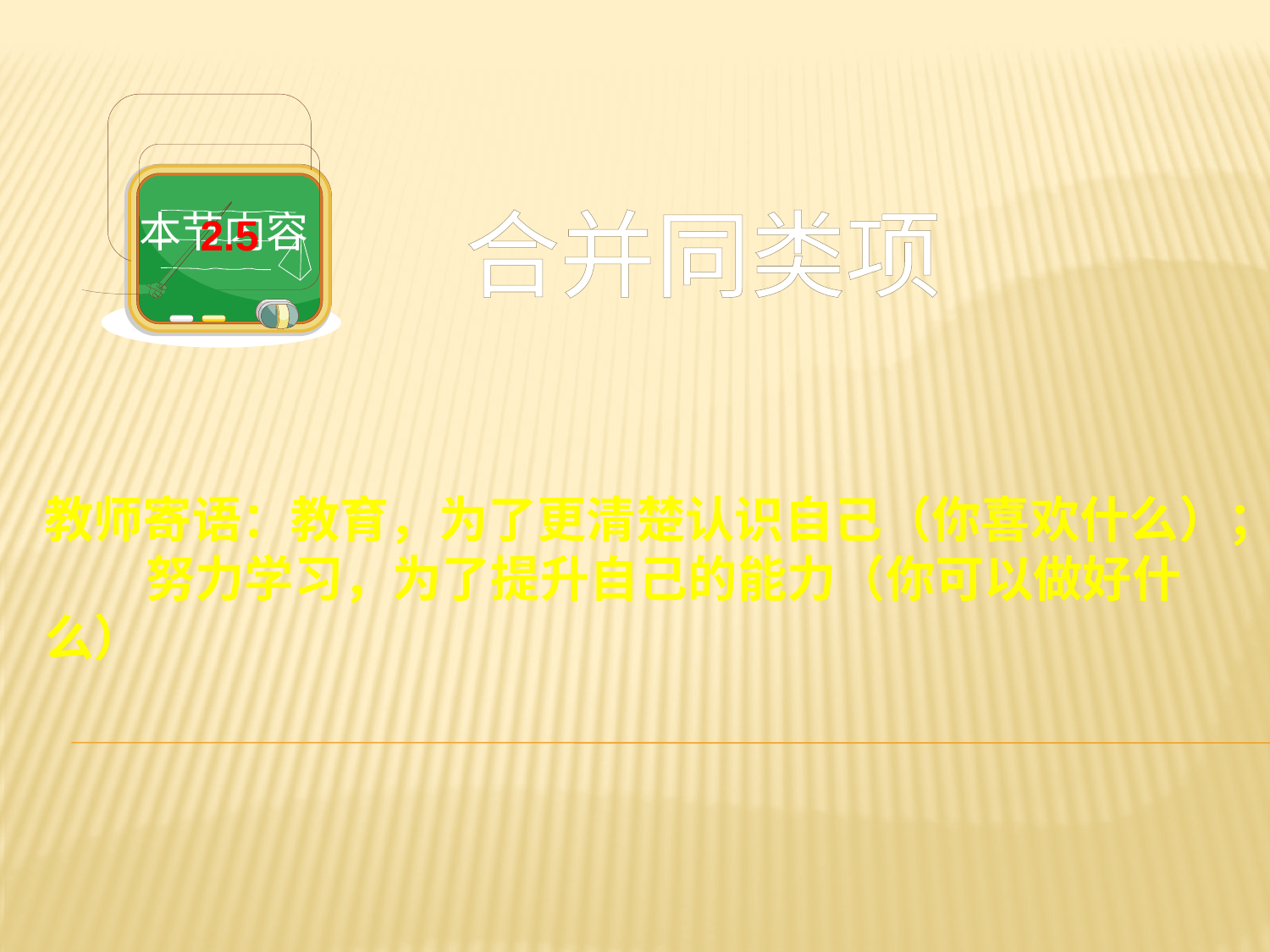

本节内容

# 合并同类项
2.5
教师寄语：教育，为了更清楚认识自己（你喜欢什么）；
        努力学习，为了提升自己的能力（你可以做好什么）